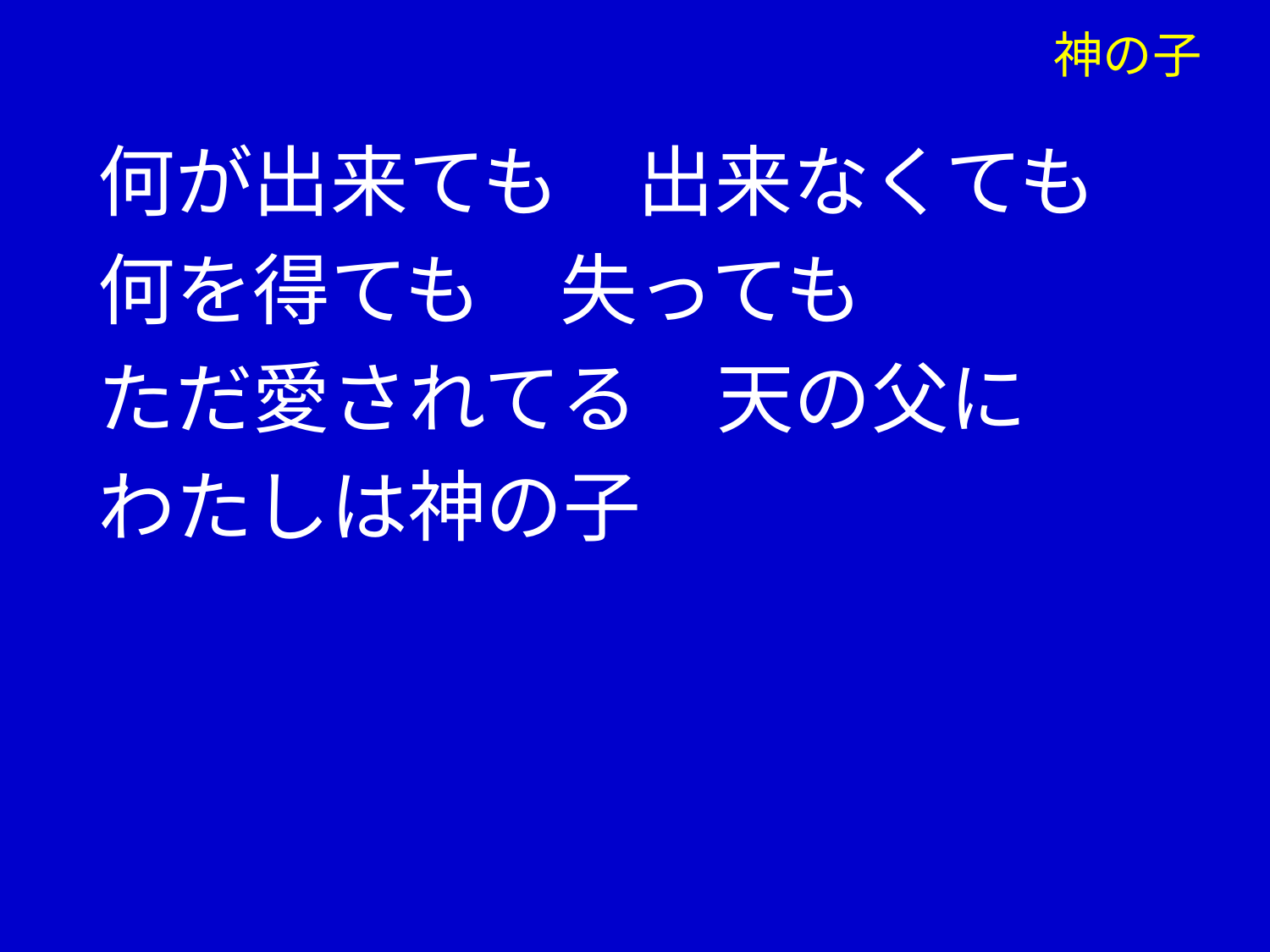

# 神の子
何が出来ても　出来なくても
何を得ても　失っても
ただ愛されてる　天の父に
わたしは神の子